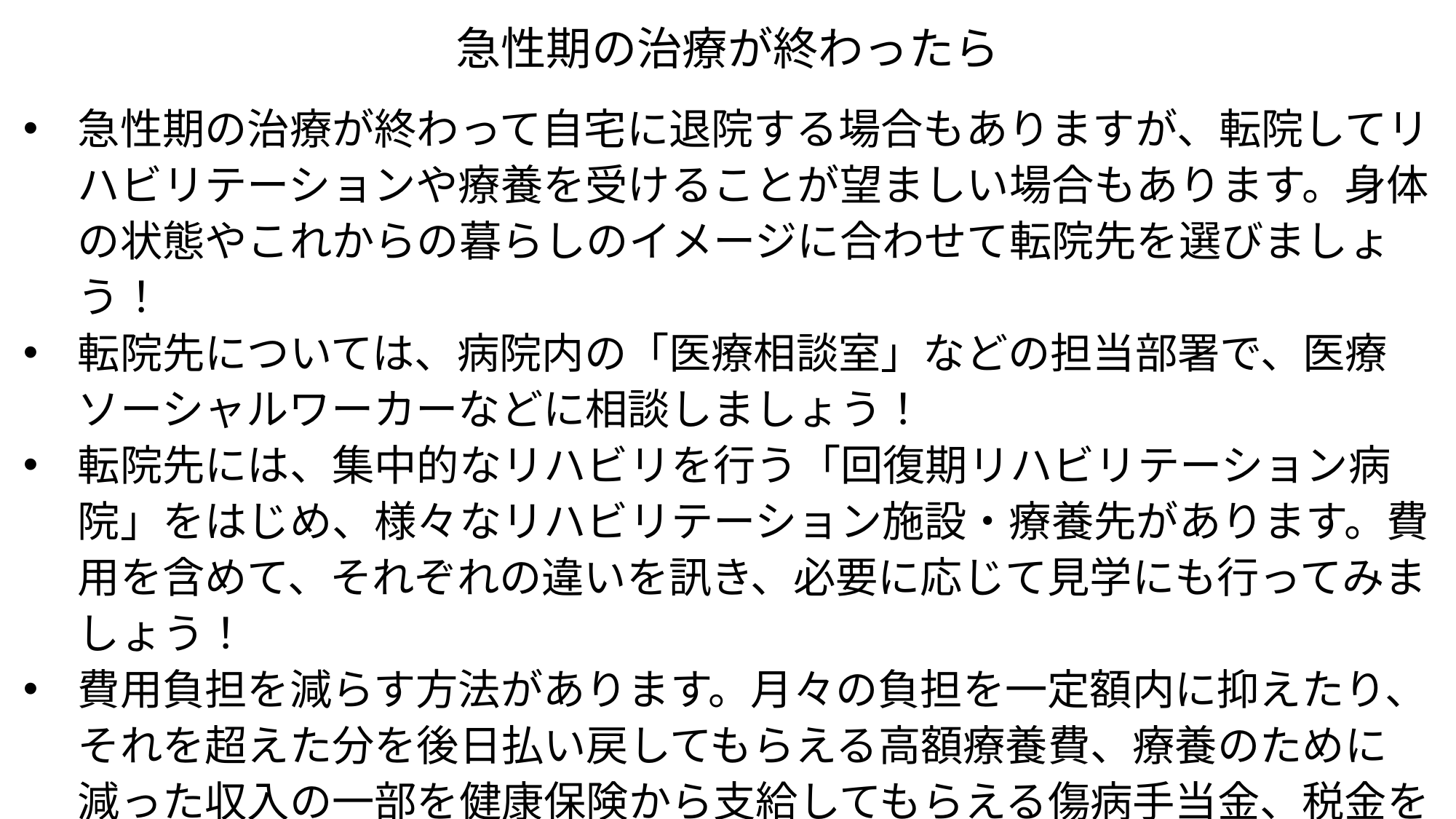

# 急性期の治療が終わったら
急性期の治療が終わって自宅に退院する場合もありますが、転院してリハビリテーションや療養を受けることが望ましい場合もあります。身体の状態やこれからの暮らしのイメージに合わせて転院先を選びましょう！
転院先については、病院内の「医療相談室」などの担当部署で、医療ソーシャルワーカーなどに相談しましょう！
転院先には、集中的なリハビリを行う「回復期リハビリテーション病院」をはじめ、様々なリハビリテーション施設・療養先があります。費用を含めて、それぞれの違いを訊き、必要に応じて見学にも行ってみましょう！
費用負担を減らす方法があります。月々の負担を一定額内に抑えたり、それを超えた分を後日払い戻してもらえる高額療養費、療養のために減った収入の一部を健康保険から支給してもらえる傷病手当金、税金を還付してもらえる医療費控除などの制度を利用しましょう！